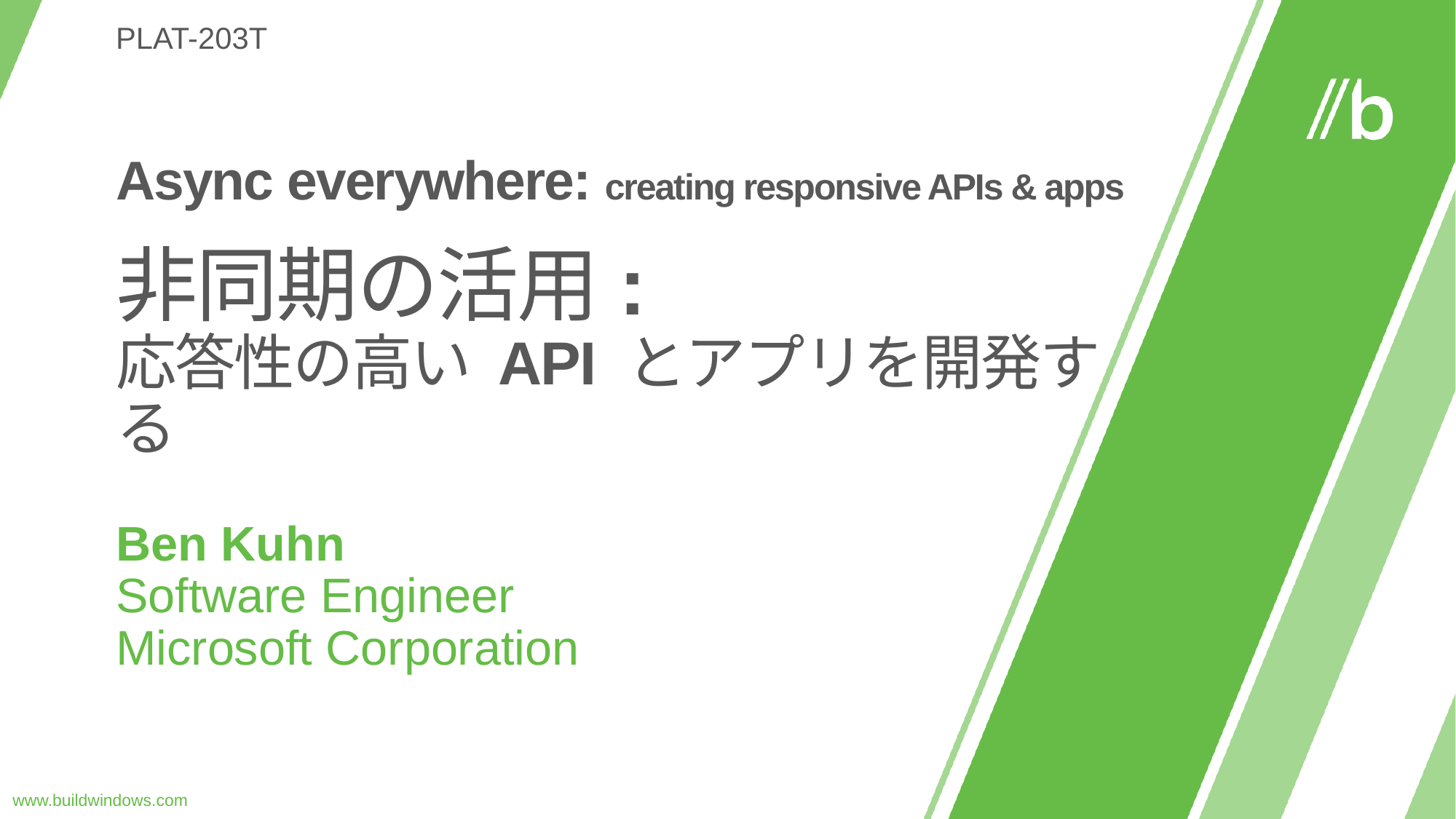

PLAT-203T
# Async everywhere: creating responsive APIs & apps 非同期の活用: 応答性の高い API とアプリを開発する
Ben Kuhn
Software Engineer
Microsoft Corporation